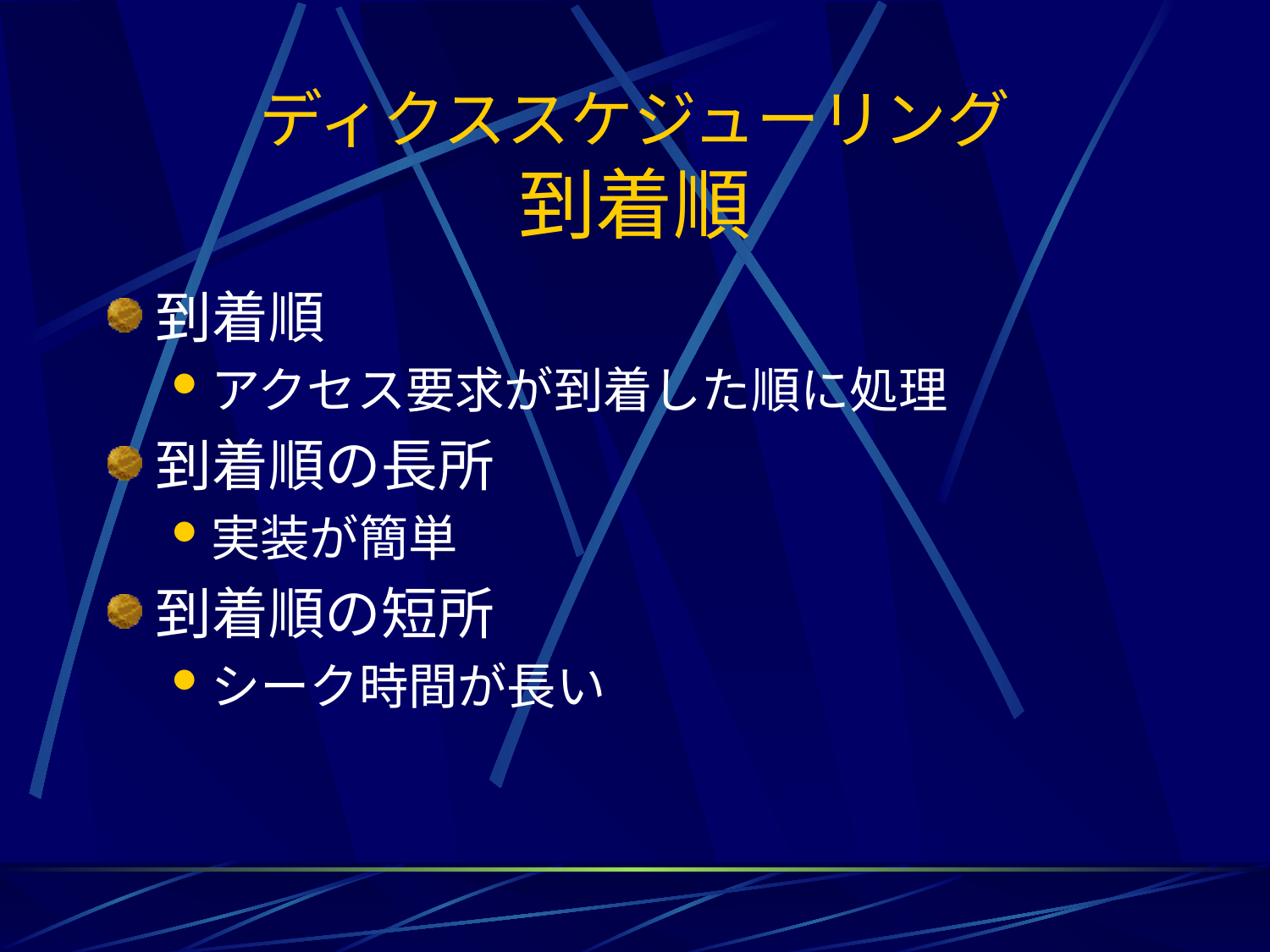

# ディクススケジューリング 到着順
到着順
アクセス要求が到着した順に処理
到着順の長所
実装が簡単
到着順の短所
シーク時間が長い